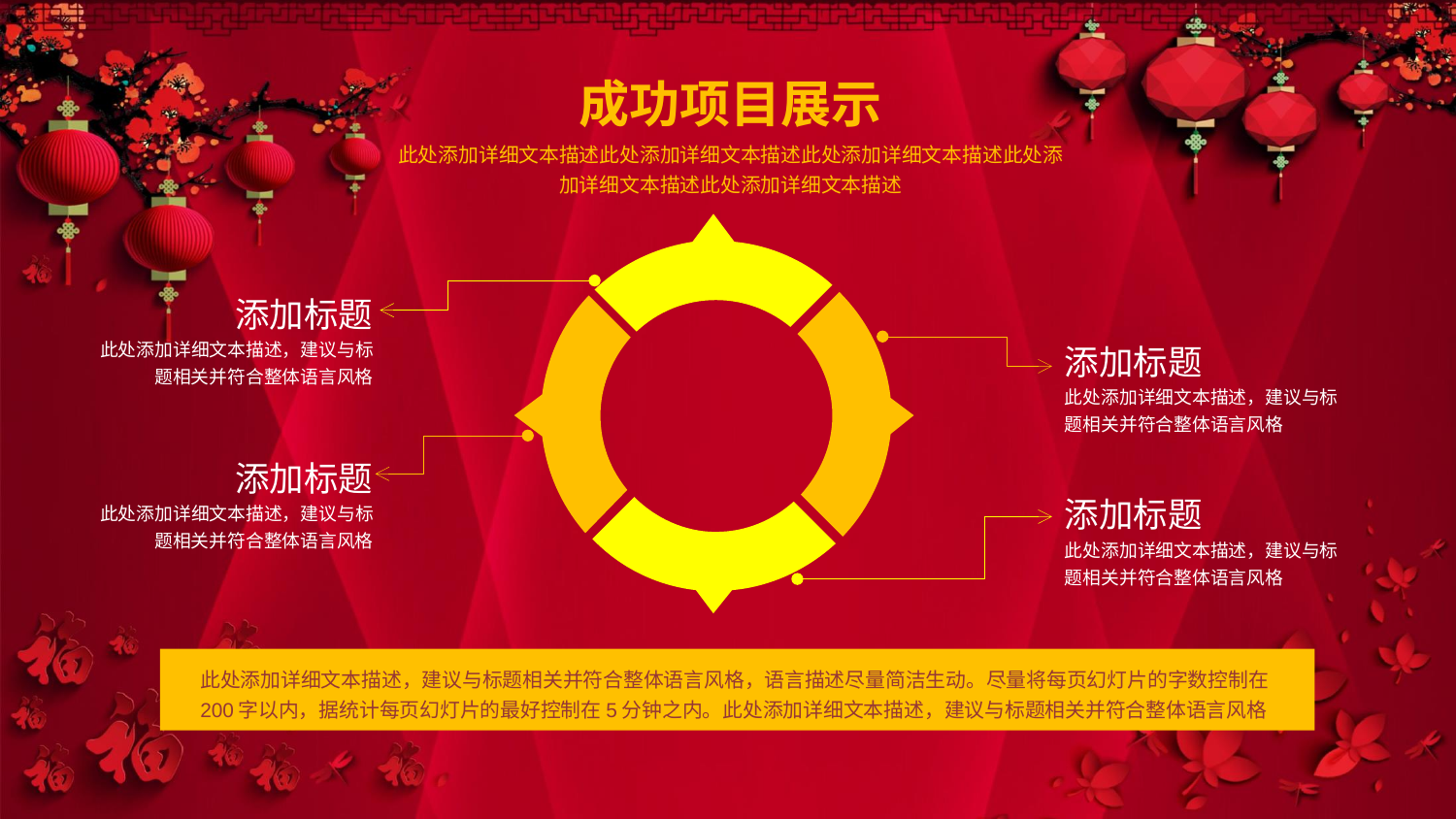

成功项目展示
此处添加详细文本描述此处添加详细文本描述此处添加详细文本描述此处添加详细文本描述此处添加详细文本描述

添加标题
此处添加详细文本描述，建议与标题相关并符合整体语言风格

添加标题
此处添加详细文本描述，建议与标题相关并符合整体语言风格

添加标题
此处添加详细文本描述，建议与标题相关并符合整体语言风格
添加标题
此处添加详细文本描述，建议与标题相关并符合整体语言风格

此处添加详细文本描述，建议与标题相关并符合整体语言风格，语言描述尽量简洁生动。尽量将每页幻灯片的字数控制在200字以内，据统计每页幻灯片的最好控制在5分钟之内。此处添加详细文本描述，建议与标题相关并符合整体语言风格